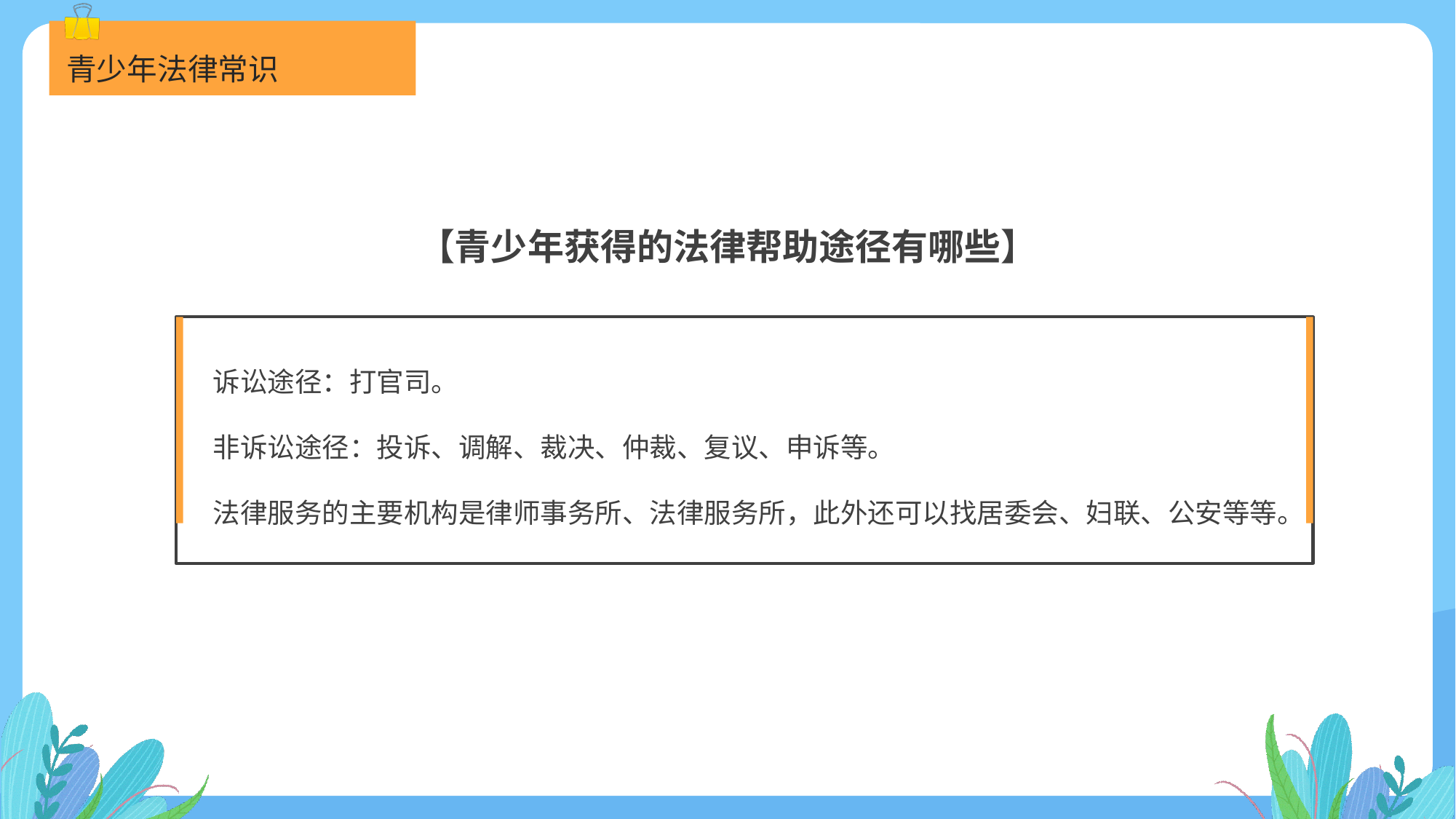

青少年法律常识
【青少年获得的法律帮助途径有哪些】

诉讼途径：打官司。
非诉讼途径：投诉、调解、裁决、仲裁、复议、申诉等。
法律服务的主要机构是律师事务所、法律服务所，此外还可以找居委会、妇联、公安等等。